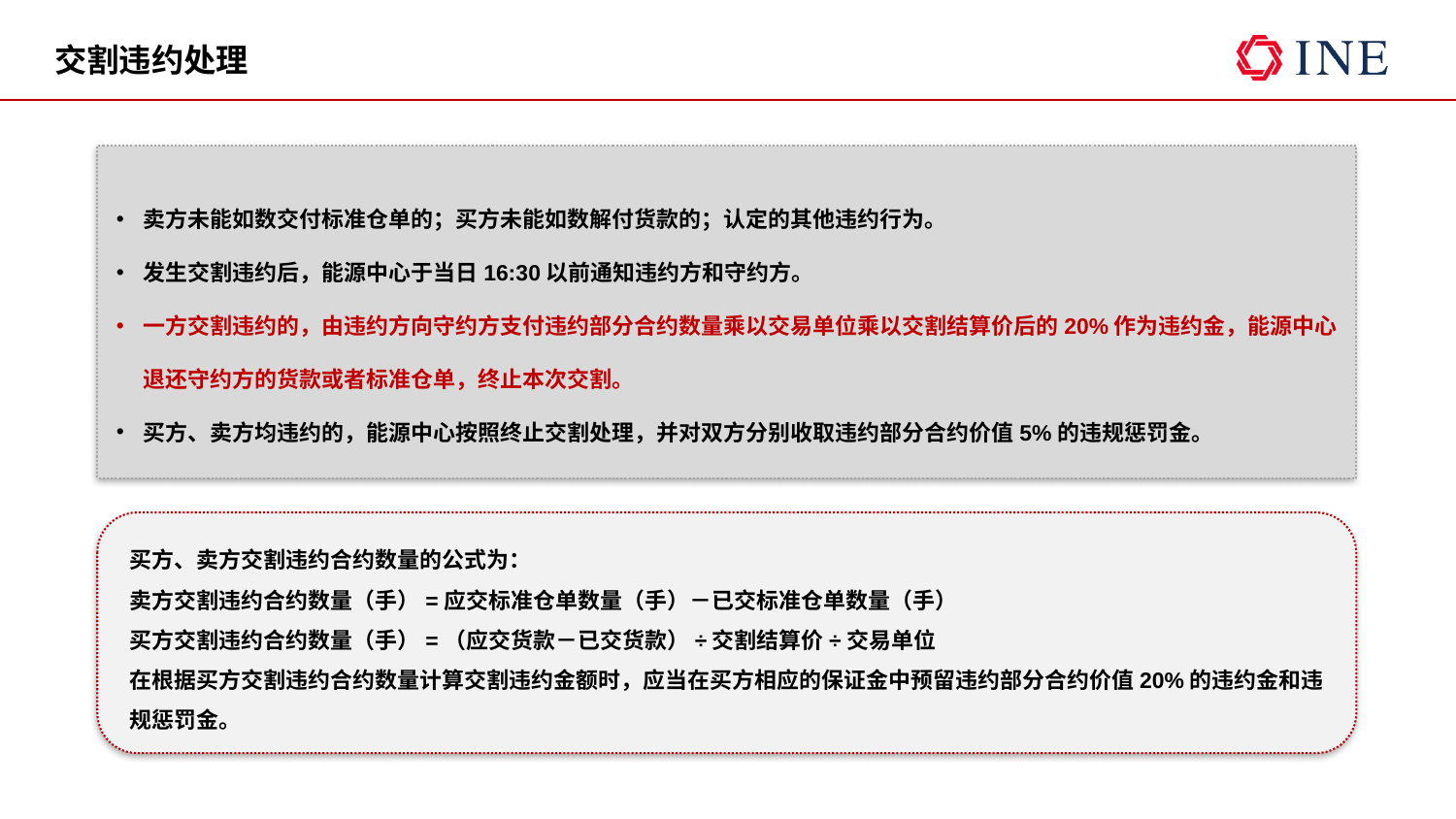

# 交割违约处理
卖方未能如数交付标准仓单的；买方未能如数解付货款的；认定的其他违约行为。
发生交割违约后，能源中心于当日16:30以前通知违约方和守约方。
一方交割违约的，由违约方向守约方支付违约部分合约数量乘以交易单位乘以交割结算价后的20%作为违约金，能源中心退还守约方的货款或者标准仓单，终止本次交割。
买方、卖方均违约的，能源中心按照终止交割处理，并对双方分别收取违约部分合约价值5%的违规惩罚金。
买方、卖方交割违约合约数量的公式为：
卖方交割违约合约数量（手）=应交标准仓单数量（手）－已交标准仓单数量（手）
买方交割违约合约数量（手）=（应交货款－已交货款）÷交割结算价÷交易单位
在根据买方交割违约合约数量计算交割违约金额时，应当在买方相应的保证金中预留违约部分合约价值20%的违约金和违规惩罚金。